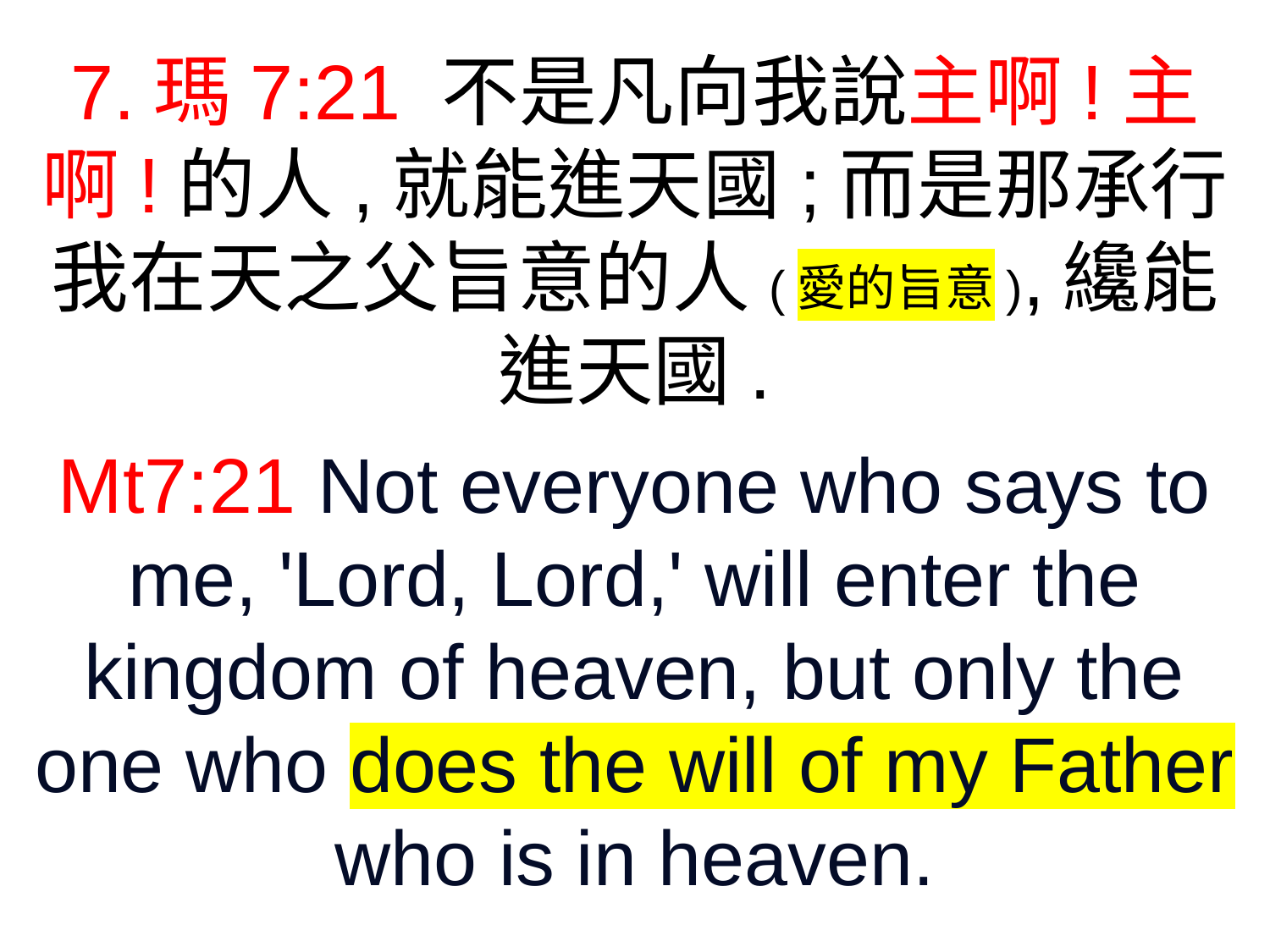

7.瑪7:21 不是凡向我說主啊!主啊!的人,就能進天國;而是那承行我在天之父旨意的人(愛的旨意),纔能進天國.
Mt7:21 Not everyone who says to me, 'Lord, Lord,' will enter the kingdom of heaven, but only the one who does the will of my Father who is in heaven.